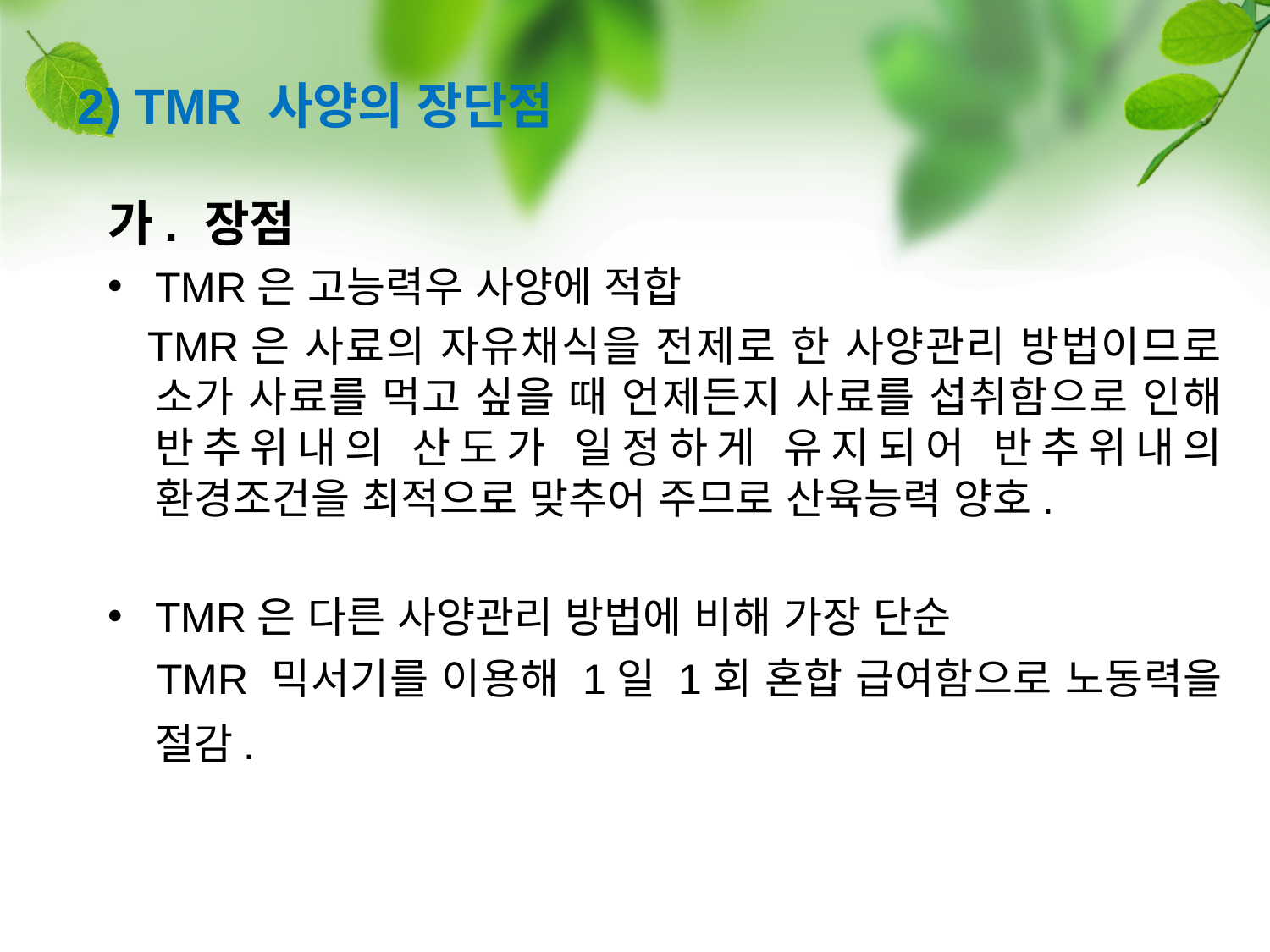

# 2) TMR 사양의 장단점
가. 장점
TMR은 고능력우 사양에 적합
   TMR은 사료의 자유채식을 전제로 한 사양관리 방법이므로 소가 사료를 먹고 싶을 때 언제든지 사료를 섭취함으로 인해 반추위내의 산도가 일정하게 유지되어 반추위내의 환경조건을 최적으로 맞추어 주므로 산육능력 양호.

TMR은 다른 사양관리 방법에 비해 가장 단순
    TMR 믹서기를 이용해 1일 1회 혼합 급여함으로 노동력을 절감.